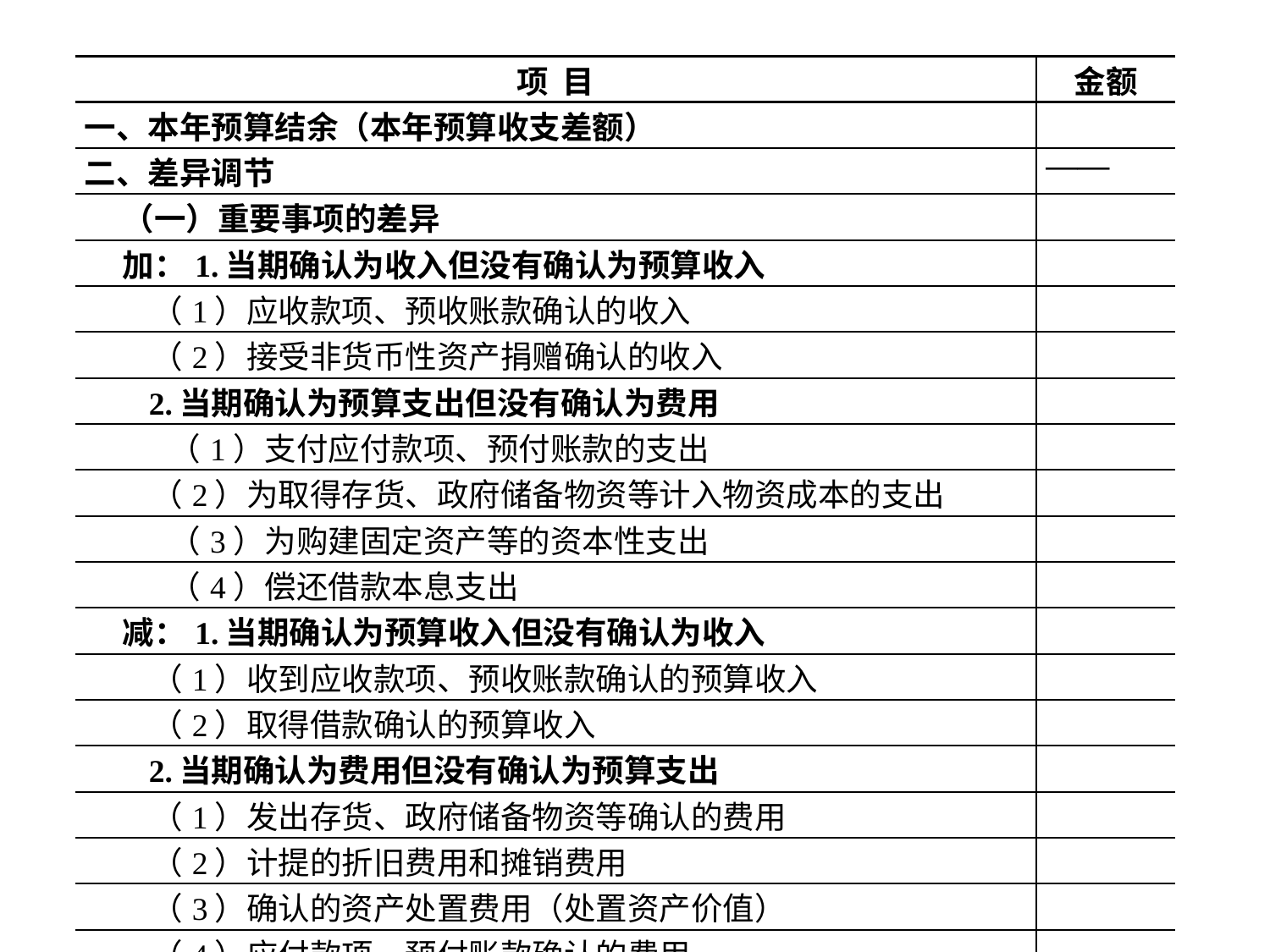

| 项 目 | 金额 |
| --- | --- |
| 一、本年预算结余（本年预算收支差额） |  |
| 二、差异调节 | —— |
| （一）重要事项的差异 |  |
| 加：1.当期确认为收入但没有确认为预算收入 |  |
| （1）应收款项、预收账款确认的收入 |  |
| （2）接受非货币性资产捐赠确认的收入 |  |
| 2.当期确认为预算支出但没有确认为费用 |  |
| （1）支付应付款项、预付账款的支出 |  |
| （2）为取得存货、政府储备物资等计入物资成本的支出 |  |
| （3）为购建固定资产等的资本性支出 |  |
| （4）偿还借款本息支出 |  |
| 减：1.当期确认为预算收入但没有确认为收入 |  |
| （1）收到应收款项、预收账款确认的预算收入 |  |
| （2）取得借款确认的预算收入 |  |
| 2.当期确认为费用但没有确认为预算支出 |  |
| （1）发出存货、政府储备物资等确认的费用 |  |
| （2）计提的折旧费用和摊销费用 |  |
| （3）确认的资产处置费用（处置资产价值） |  |
| （4）应付款项、预付账款确认的费用 |  |
| （二）其他事项差异 |  |
| 三、本年盈余（本年收入与费用的差额） |  |
202